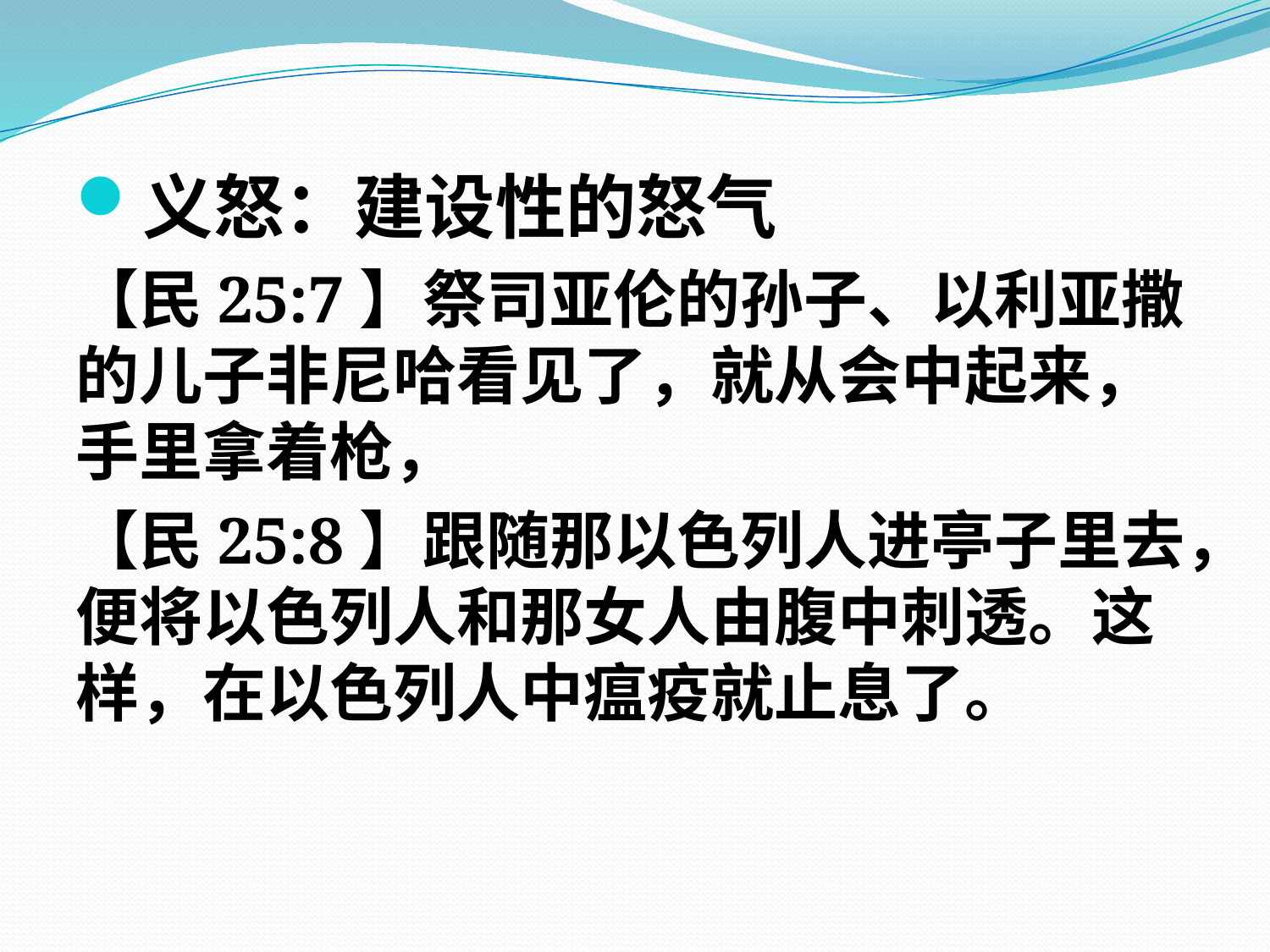

义怒：建设性的怒气
【民25:7】祭司亚伦的孙子、以利亚撒的儿子非尼哈看见了，就从会中起来，手里拿着枪，
【民25:8】跟随那以色列人进亭子里去，便将以色列人和那女人由腹中刺透。这样，在以色列人中瘟疫就止息了。